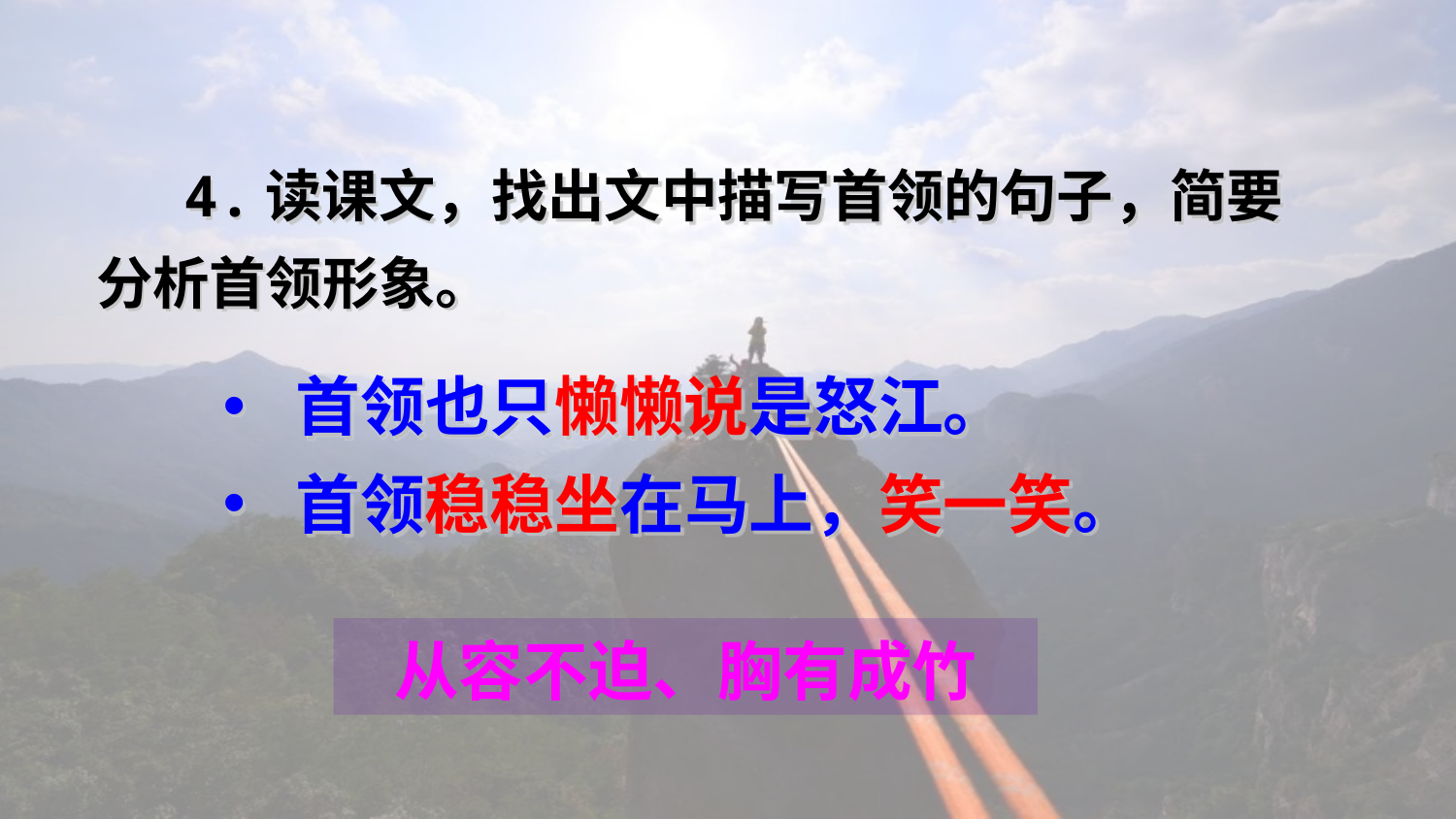

4.读课文，找出文中描写首领的句子，简要分析首领形象。
首领也只懒懒说是怒江。
首领稳稳坐在马上，笑一笑。
从容不迫、胸有成竹